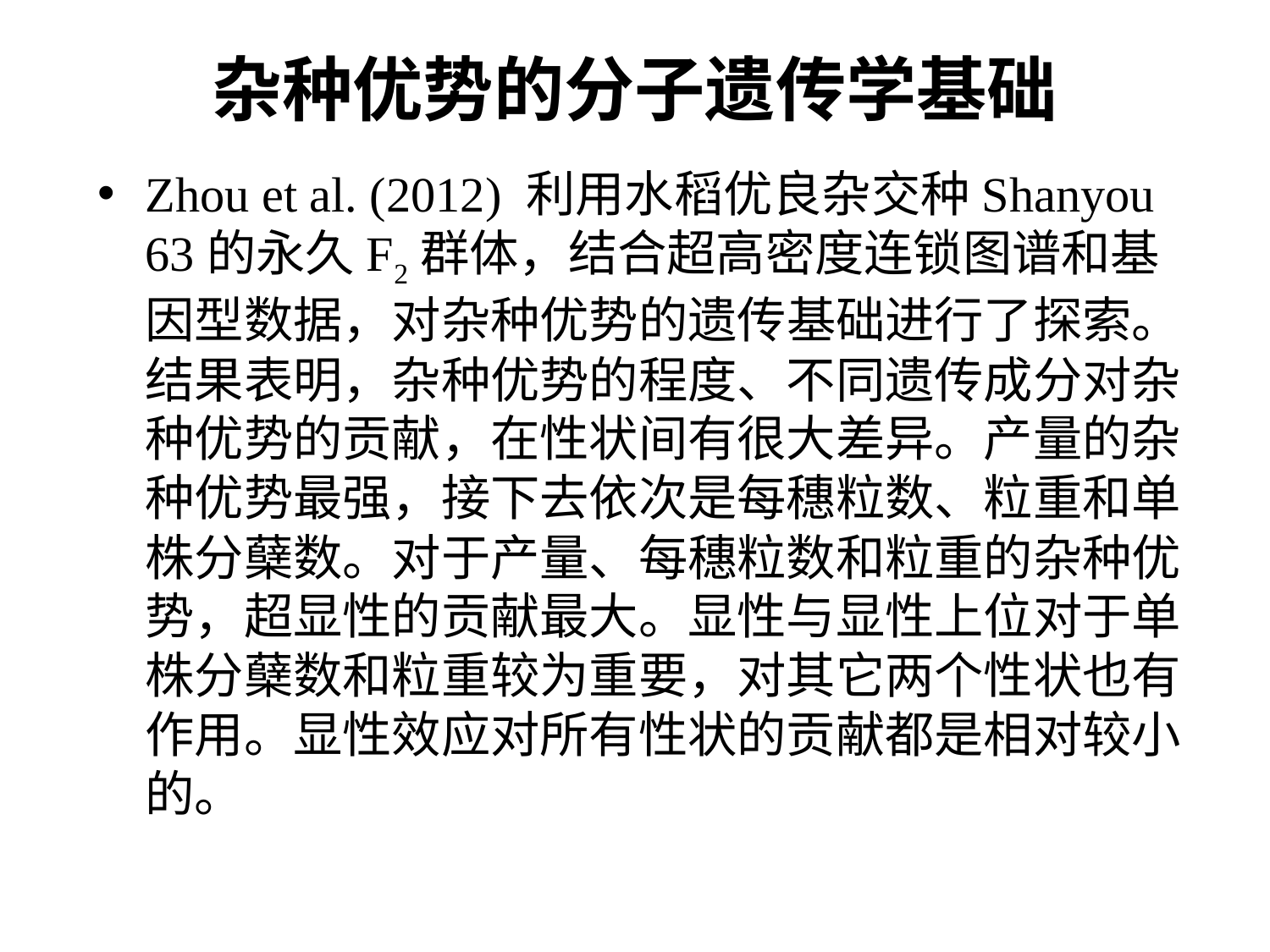

# 杂种优势的分子遗传学基础
Zhou et al. (2012) 利用水稻优良杂交种Shanyou 63的永久F2群体，结合超高密度连锁图谱和基因型数据，对杂种优势的遗传基础进行了探索。结果表明，杂种优势的程度、不同遗传成分对杂种优势的贡献，在性状间有很大差异。产量的杂种优势最强，接下去依次是每穗粒数、粒重和单株分蘖数。对于产量、每穗粒数和粒重的杂种优势，超显性的贡献最大。显性与显性上位对于单株分蘖数和粒重较为重要，对其它两个性状也有作用。显性效应对所有性状的贡献都是相对较小的。